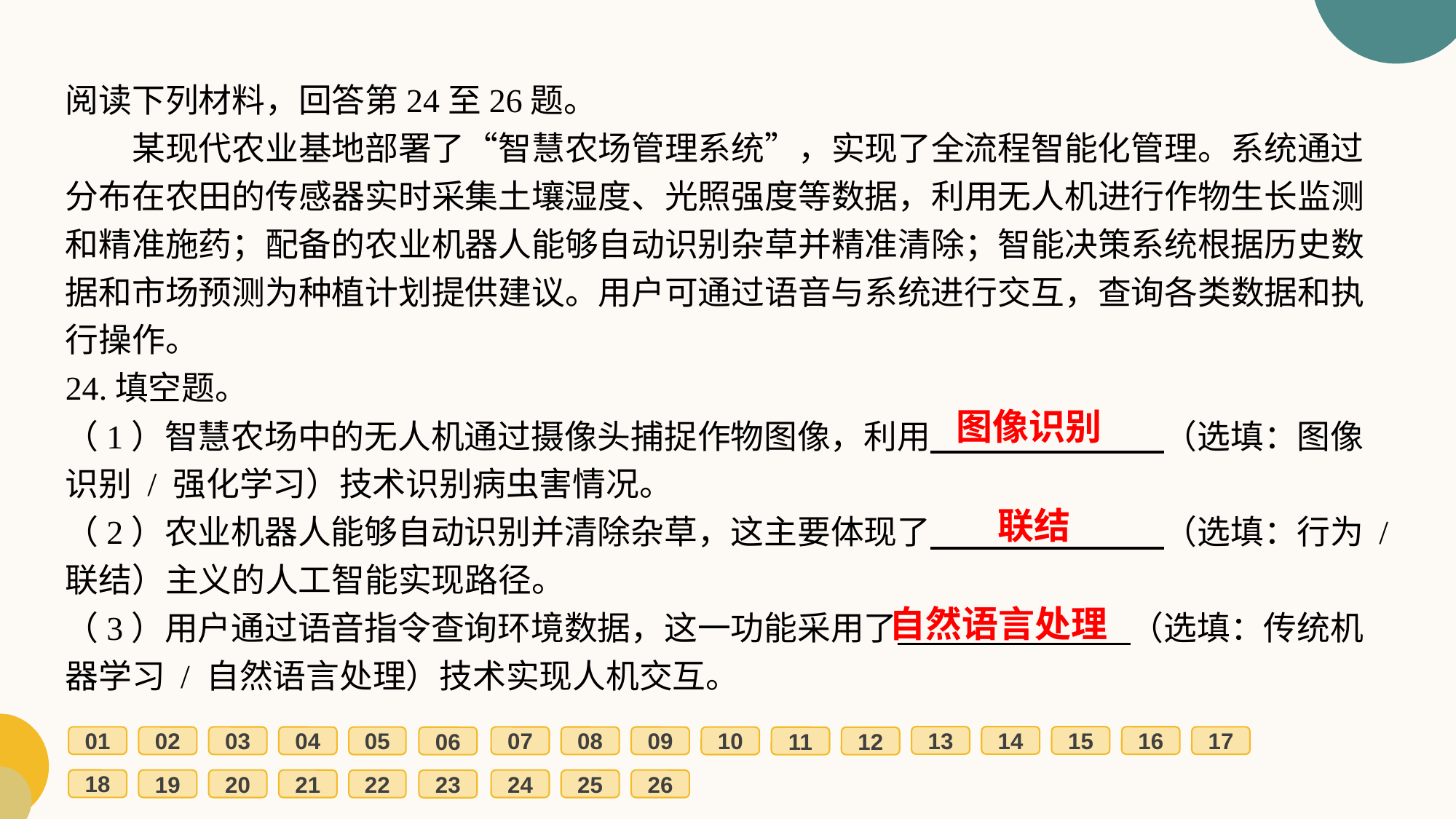

阅读下列材料，回答第24至26题。
　　某现代农业基地部署了“智慧农场管理系统”，实现了全流程智能化管理。系统通过分布在农田的传感器实时采集土壤湿度、光照强度等数据，利用无人机进行作物生长监测和精准施药；配备的农业机器人能够自动识别杂草并精准清除；智能决策系统根据历史数据和市场预测为种植计划提供建议。用户可通过语音与系统进行交互，查询各类数据和执行操作。
24.填空题。
（1）智慧农场中的无人机通过摄像头捕捉作物图像，利用　　　　　　　（选填：图像识别 / 强化学习）技术识别病虫害情况。
（2）农业机器人能够自动识别并清除杂草，这主要体现了　　　　　　　（选填：行为 / 联结）主义的人工智能实现路径。
（3）用户通过语音指令查询环境数据，这一功能采用了　　　　　　　（选填：传统机器学习 / 自然语言处理）技术实现人机交互。
图像识别
联结
自然语言处理